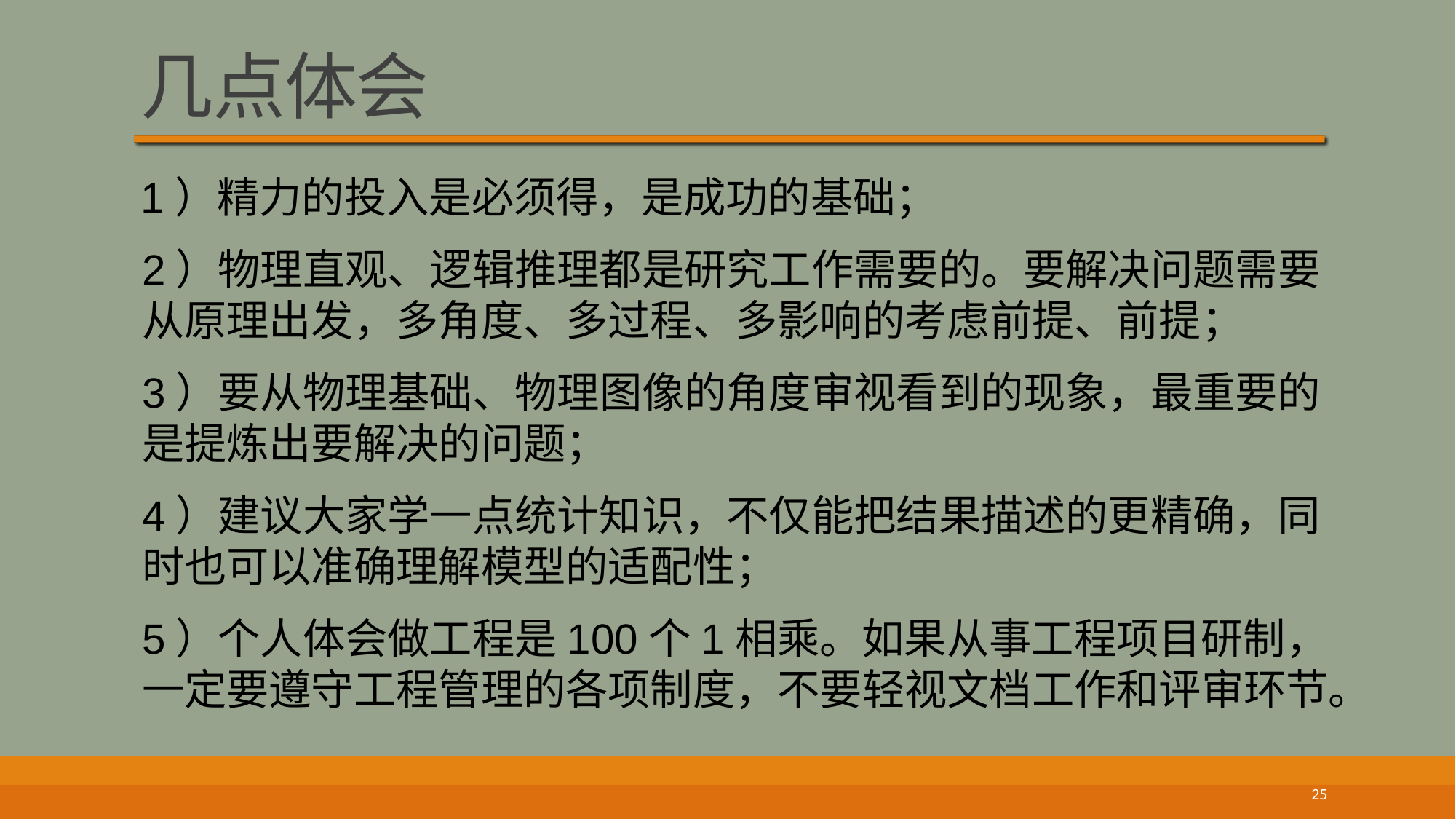

# 几点体会
 1）精力的投入是必须得，是成功的基础；
2）物理直观、逻辑推理都是研究工作需要的。要解决问题需要从原理出发，多角度、多过程、多影响的考虑前提、前提；
3）要从物理基础、物理图像的角度审视看到的现象，最重要的是提炼出要解决的问题；
4）建议大家学一点统计知识，不仅能把结果描述的更精确，同时也可以准确理解模型的适配性；
5）个人体会做工程是100个1相乘。如果从事工程项目研制，一定要遵守工程管理的各项制度，不要轻视文档工作和评审环节。
25